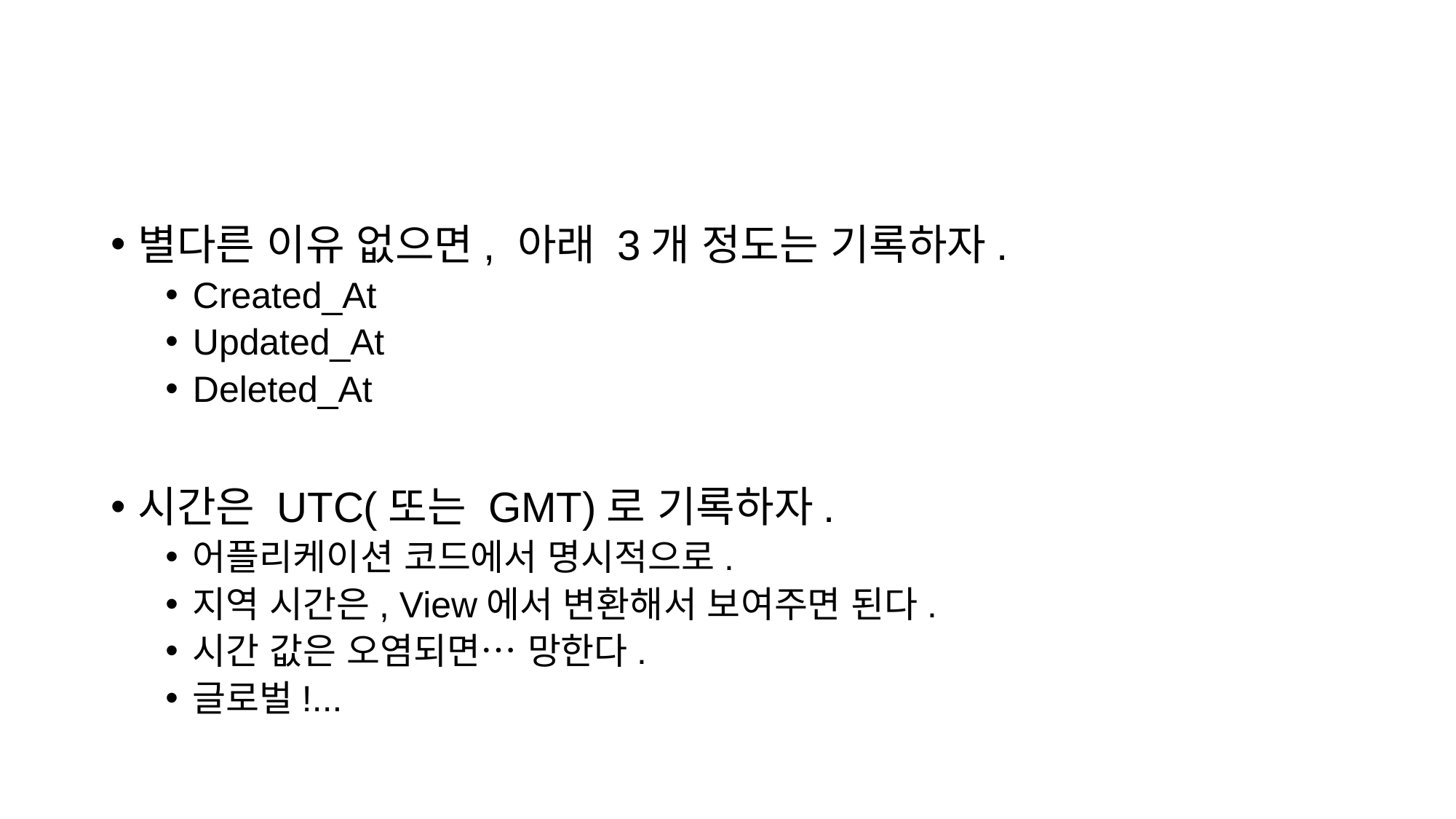

#
별다른 이유 없으면, 아래 3개 정도는 기록하자.
Created_At
Updated_At
Deleted_At

시간은 UTC(또는 GMT)로 기록하자.
어플리케이션 코드에서 명시적으로.
지역 시간은, View에서 변환해서 보여주면 된다.
시간 값은 오염되면… 망한다.
글로벌!...